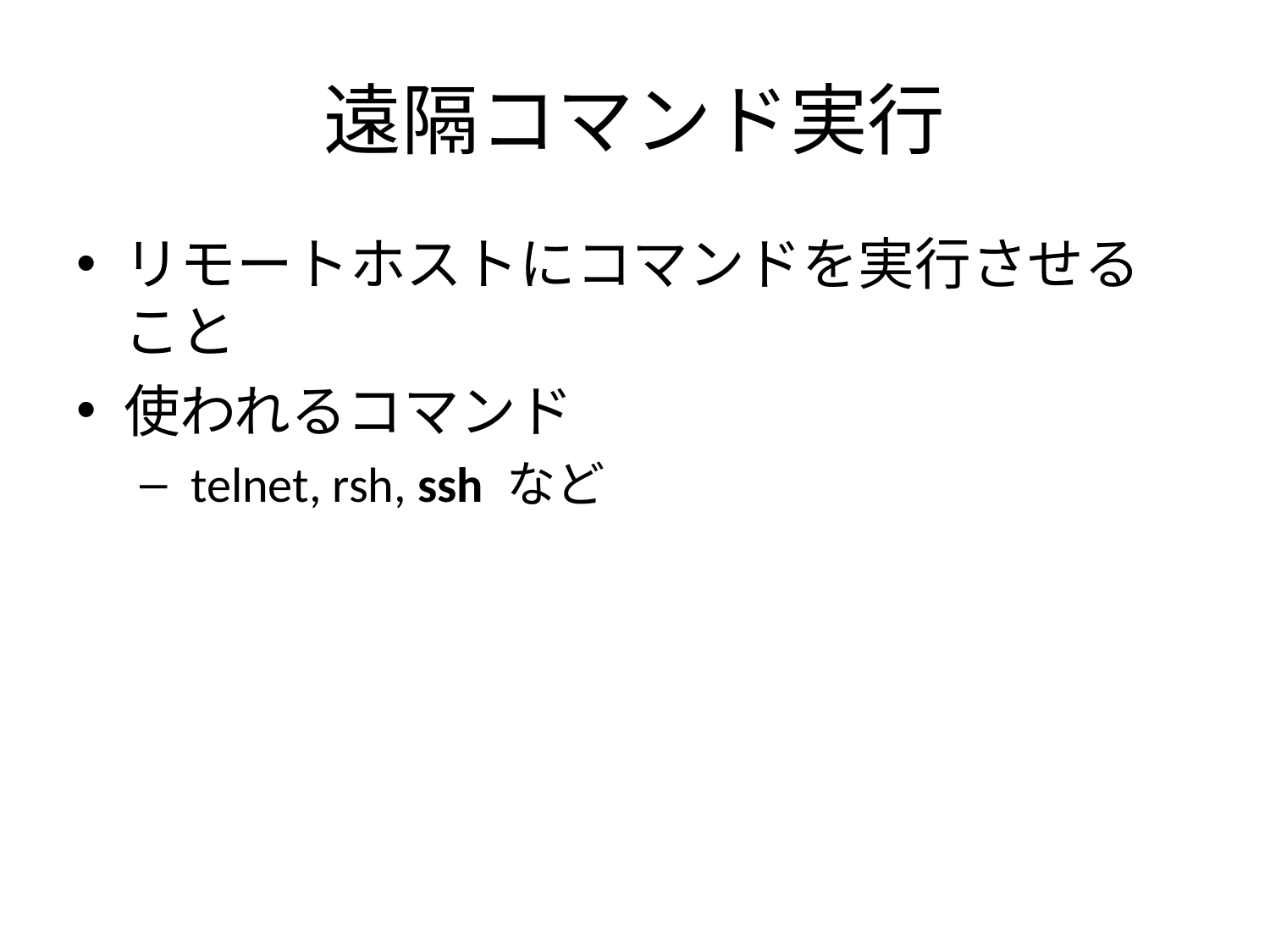

# 遠隔コマンド実行
リモートホストにコマンドを実行させること
使われるコマンド
 telnet, rsh, ssh など